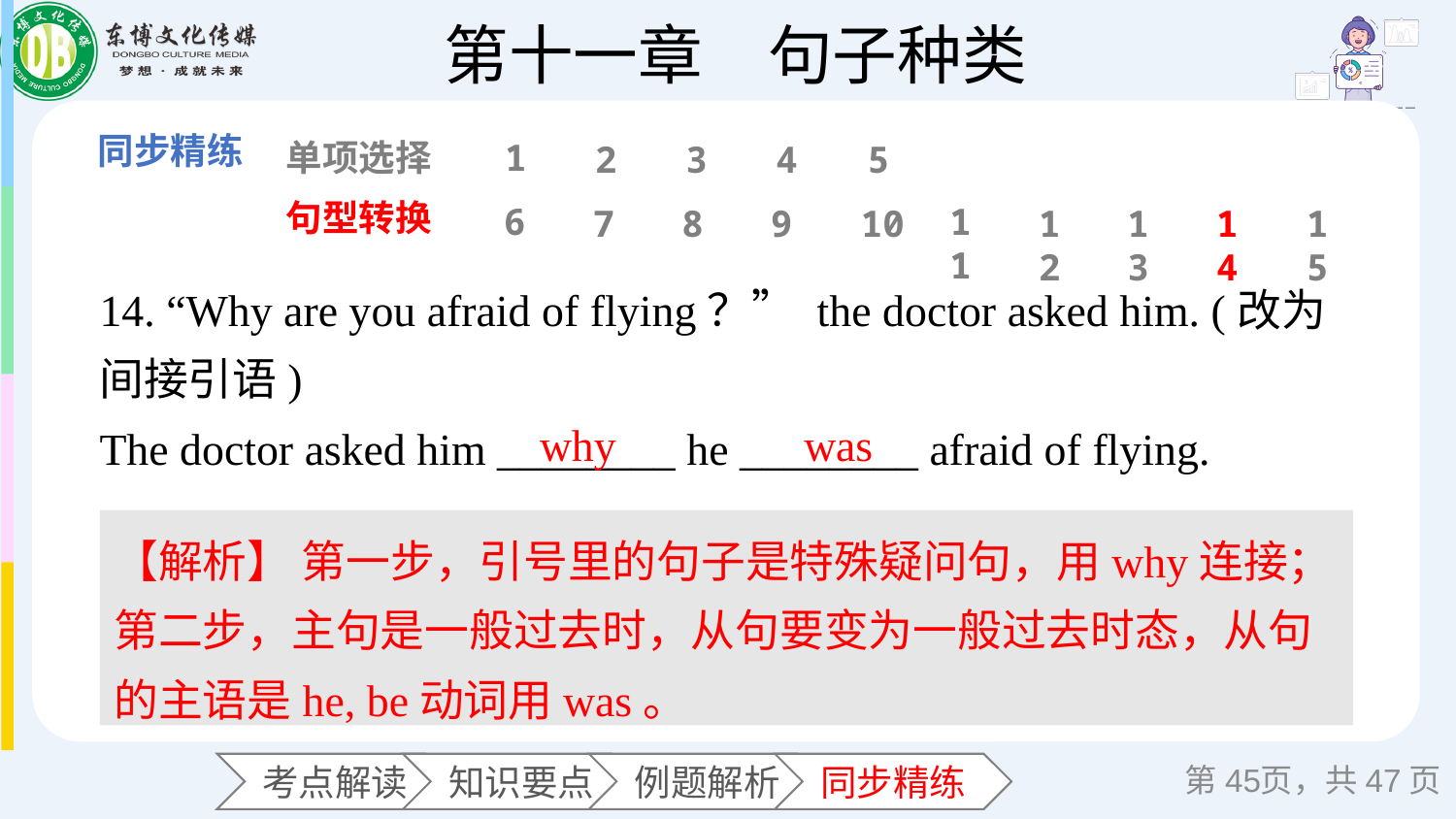

单项选择
1
2
3
4
5
句型转换

14. “Why are you afraid of flying？” the doctor asked him. (改为间接引语)
The doctor asked him ________ he ________ afraid of flying.
6
11
7
8
9
10
12
13
14
15
why
was
【解析】 第一步，引号里的句子是特殊疑问句，用why连接；第二步，主句是一般过去时，从句要变为一般过去时态，从句的主语是he, be动词用was。
第45页，共47页